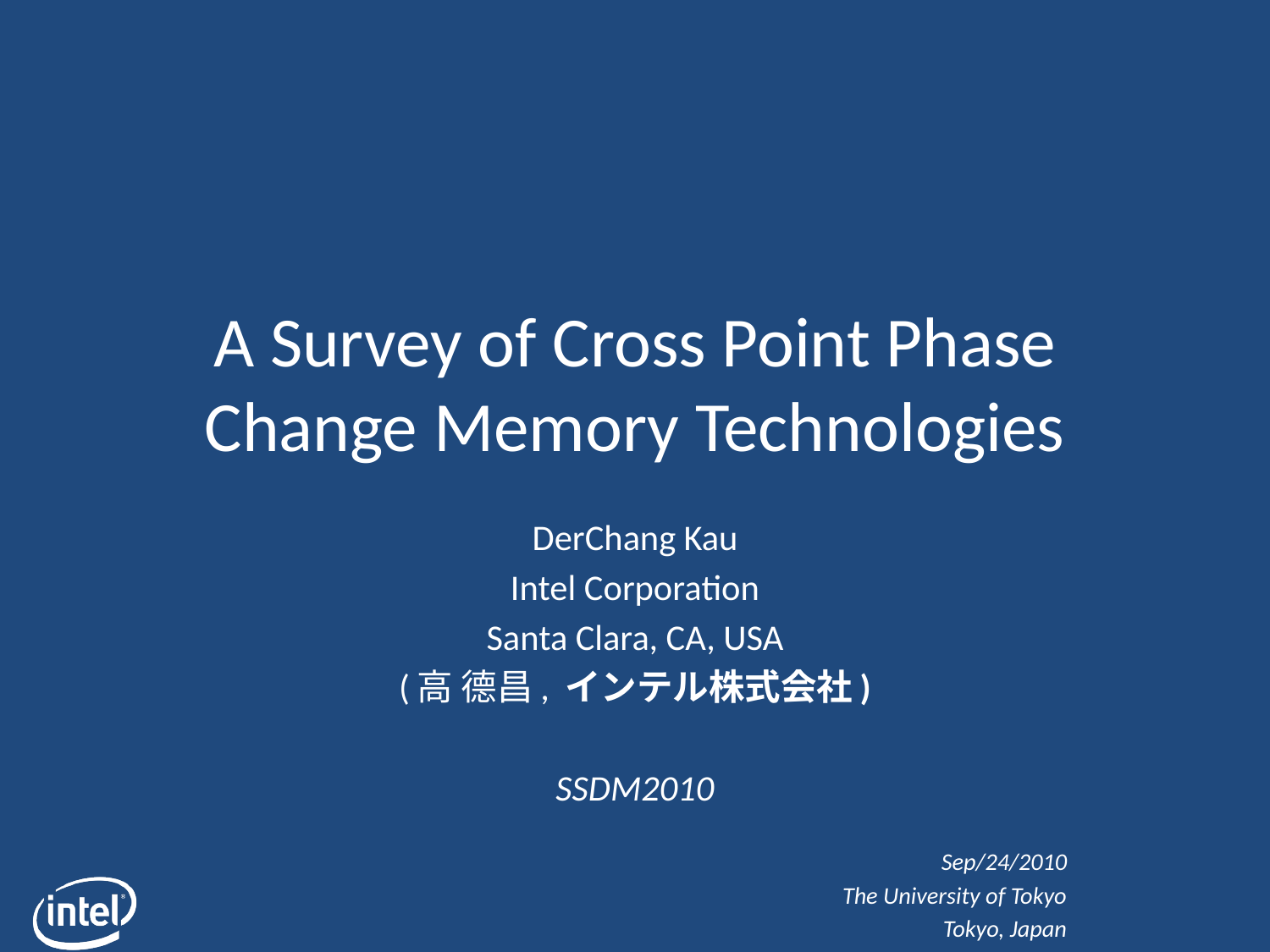

# A Survey of Cross Point Phase Change Memory Technologies
DerChang Kau
Intel Corporation
Santa Clara, CA, USA
(高 德昌, インテル株式会社)

SSDM2010

Sep/24/2010
The University of Tokyo
Tokyo, Japan